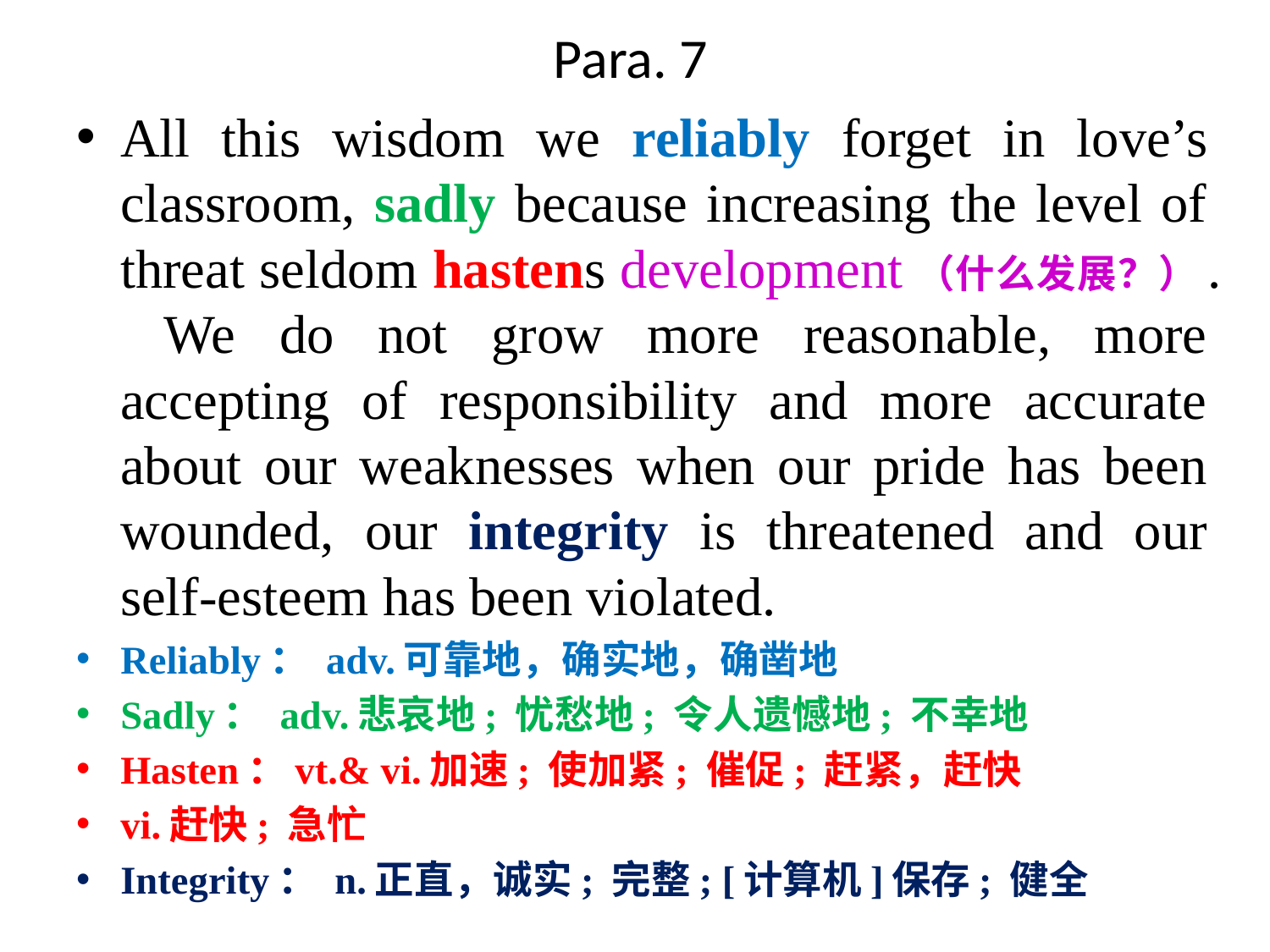

# Para. 7
All this wisdom we reliably forget in love’s classroom, sadly because increasing the level of threat seldom hastens development（什么发展？）. We do not grow more reasonable, more accepting of responsibility and more accurate about our weaknesses when our pride has been wounded, our integrity is threatened and our self-esteem has been violated.
Reliably： adv.可靠地，确实地，确凿地
Sadly： adv.悲哀地; 忧愁地; 令人遗憾地; 不幸地
Hasten：vt.& vi.加速; 使加紧; 催促; 赶紧，赶快
vi.赶快; 急忙
Integrity： n.正直，诚实; 完整; [计算机]保存; 健全